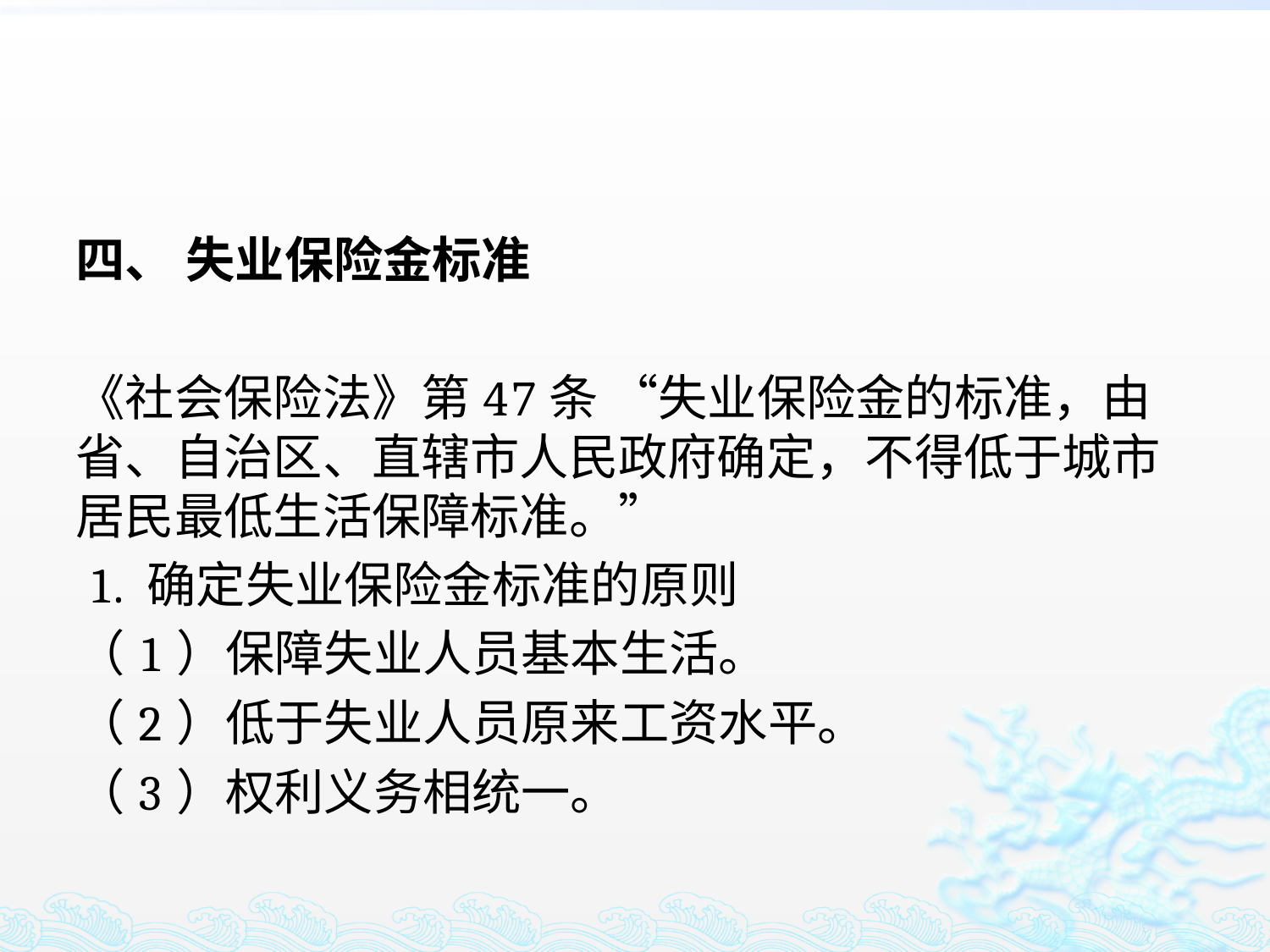

#
四、 失业保险金标准

《社会保险法》第47条 “失业保险金的标准，由省、自治区、直辖市人民政府确定，不得低于城市居民最低生活保障标准。”
 1. 确定失业保险金标准的原则
（1）保障失业人员基本生活。
（2）低于失业人员原来工资水平。
（3）权利义务相统一。